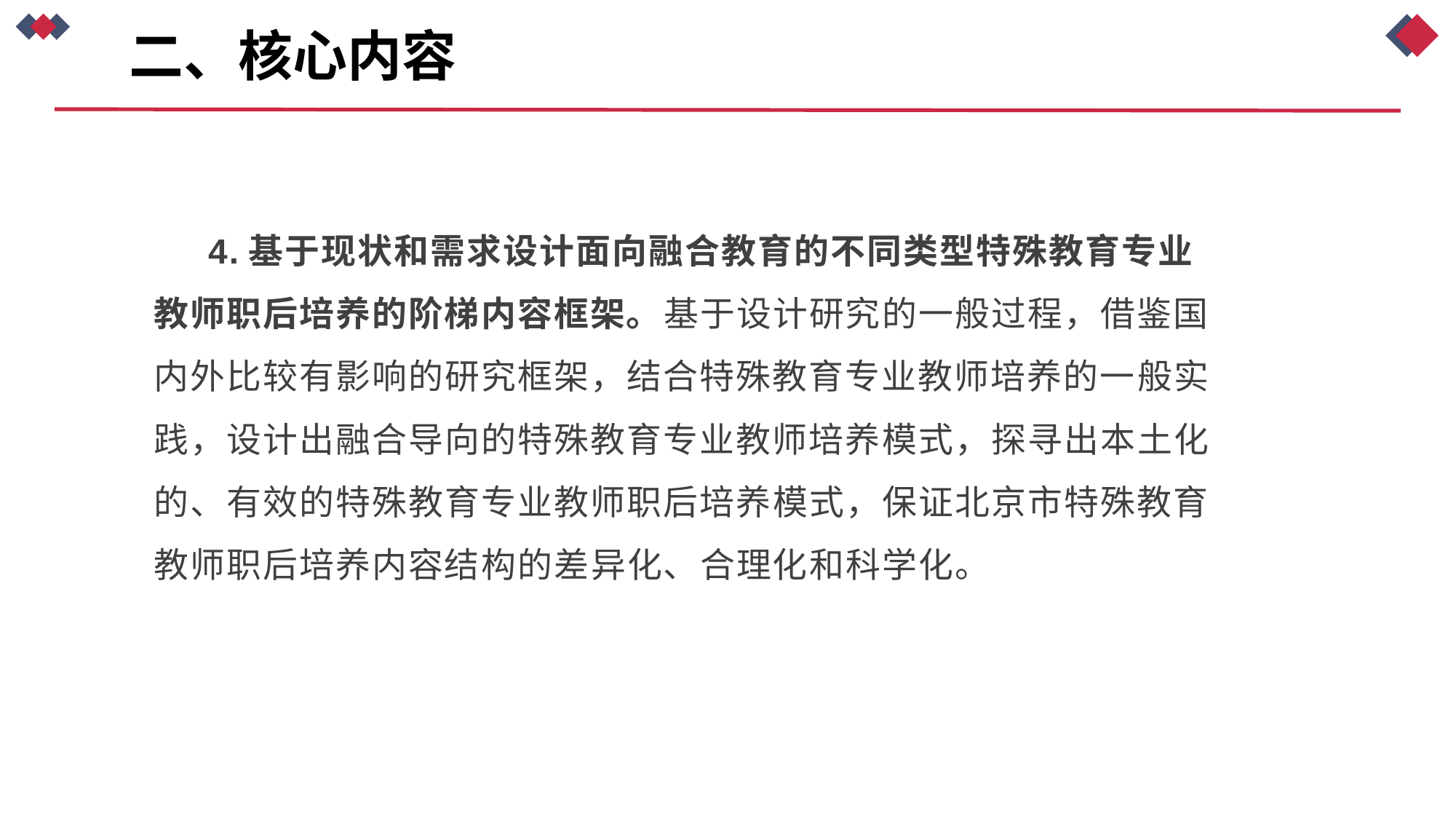

二、核心内容
4.基于现状和需求设计面向融合教育的不同类型特殊教育专业教师职后培养的阶梯内容框架。基于设计研究的一般过程，借鉴国内外比较有影响的研究框架，结合特殊教育专业教师培养的一般实践，设计出融合导向的特殊教育专业教师培养模式，探寻出本土化的、有效的特殊教育专业教师职后培养模式，保证北京市特殊教育教师职后培养内容结构的差异化、合理化和科学化。